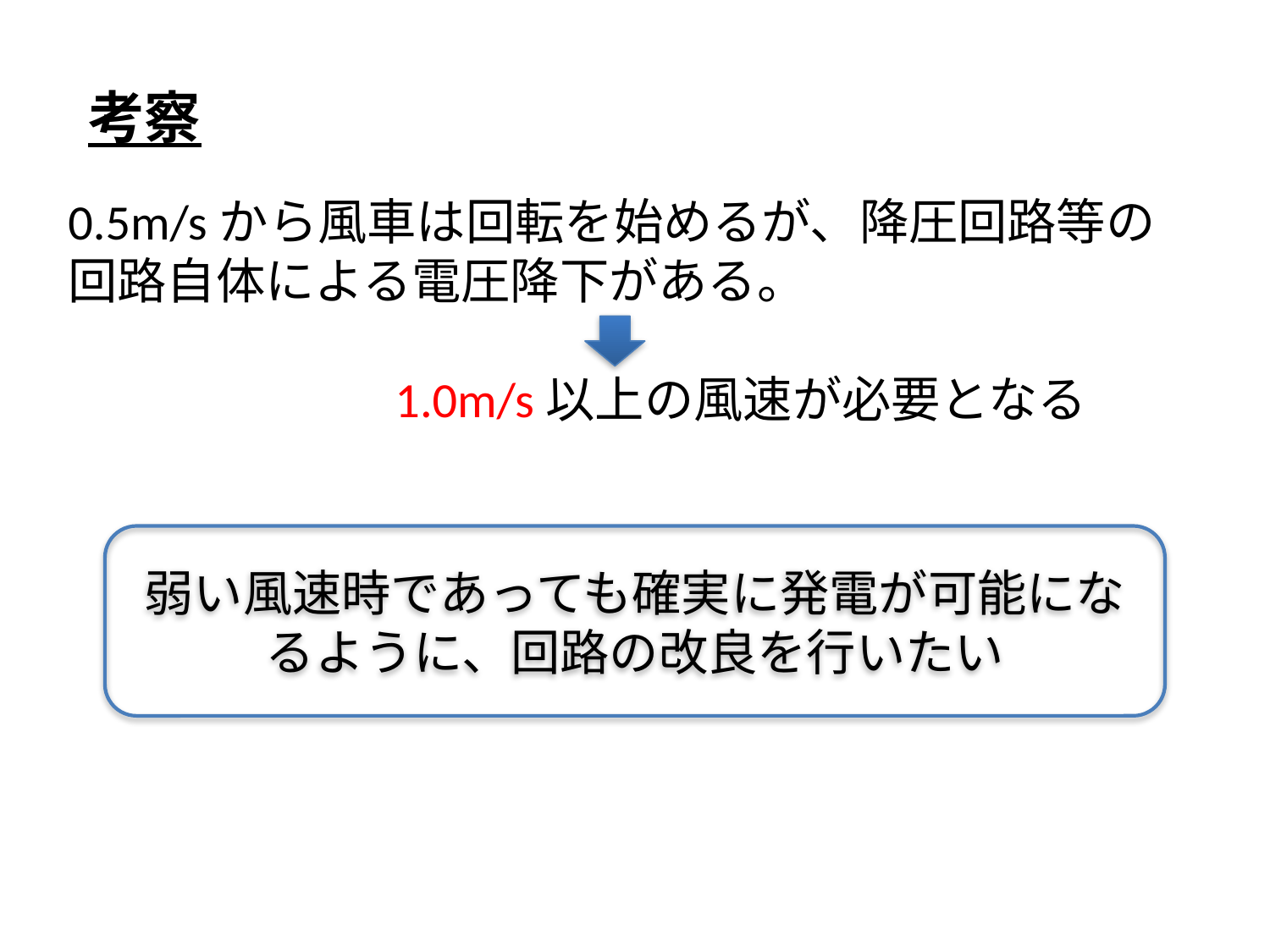

考察
0.5m/sから風車は回転を始めるが、降圧回路等の
回路自体による電圧降下がある。

　　　　　1.0m/s以上の風速が必要となる

弱い風速時であっても確実に発電が可能になるように、回路の改良を行いたい